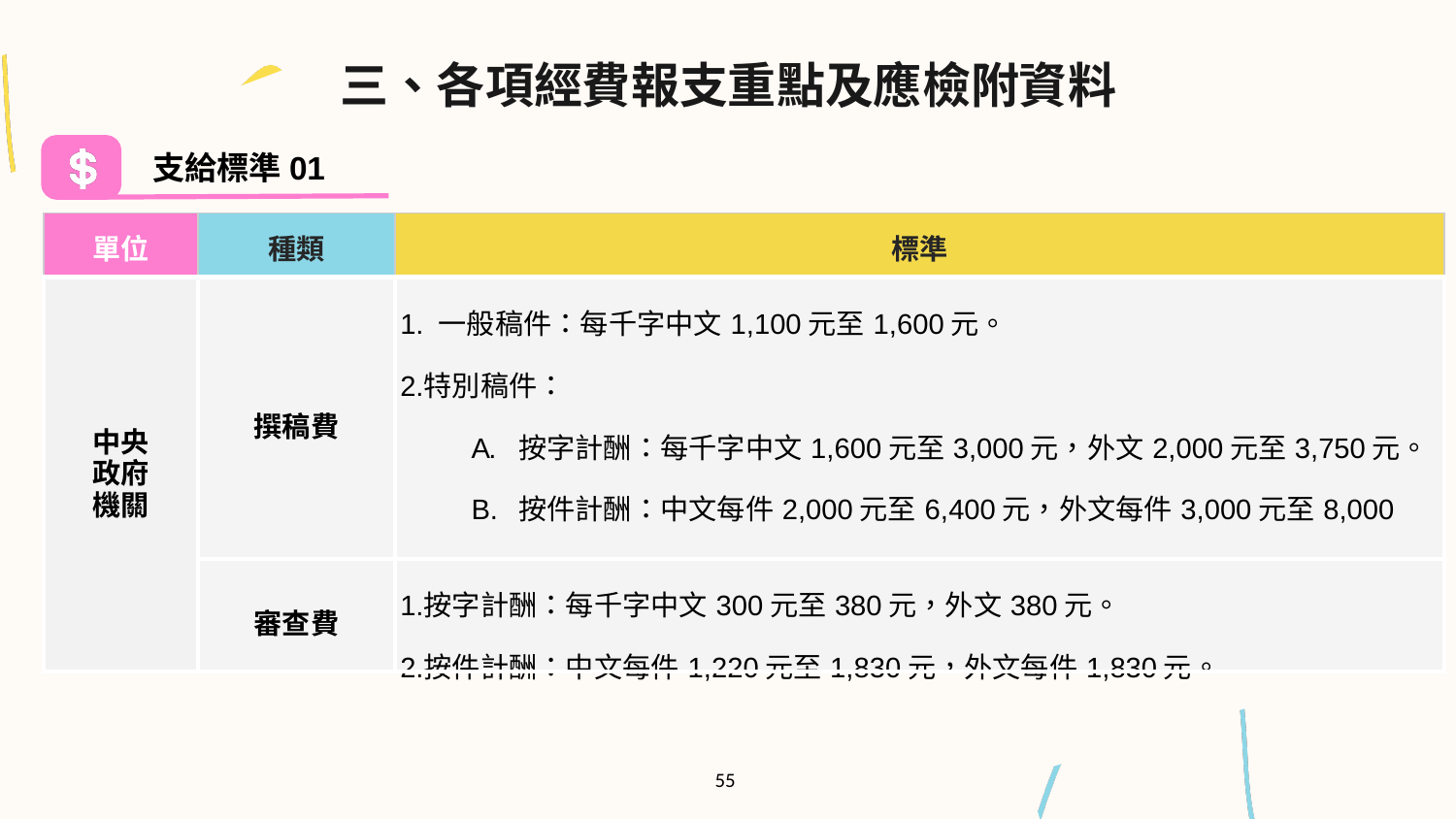

三、各項經費報支重點及應檢附資料

支給標準01

| 單位 | 種類 | 標準 |
| --- | --- | --- |
| 中央 政府 機關 | 撰稿費 | 一般稿件：每千字中文1,100元至1,600元。 特別稿件： 按字計酬：每千字中文1,600元至3,000元，外文2,000元至3,750元。 按件計酬：中文每件2,000元至6,400元，外文每件3,000元至8,000元。 |
|  | 審查費 | 按字計酬：每千字中文300元至380元，外文380元。 按件計酬：中文每件1,220元至1,830元，外文每件1,830元。 |

55